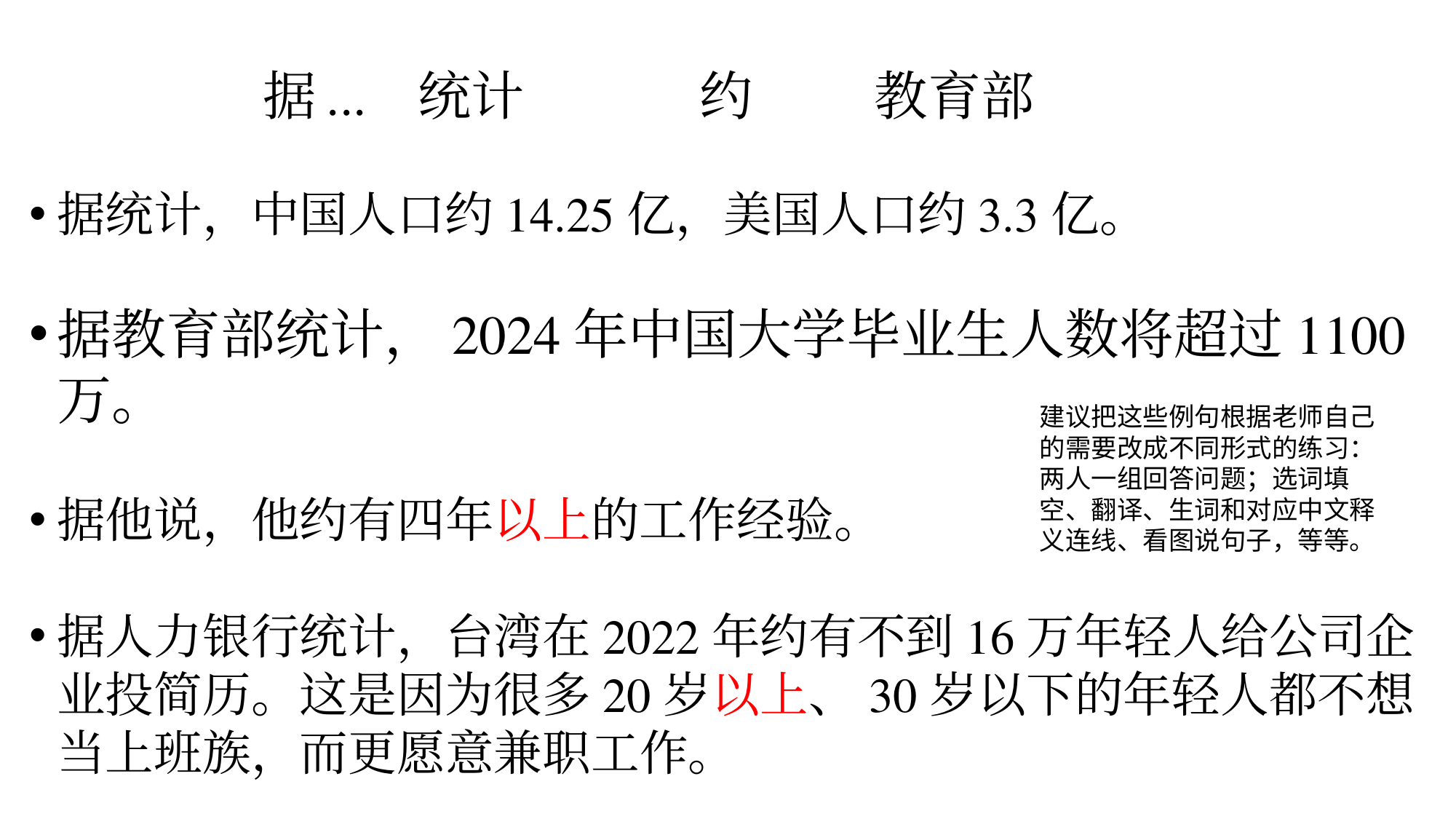

# 据...   统计   		约		教育部
据统计，中国人口约14.25亿，美国人口约3.3亿。

据教育部统计，2024年中国大学毕业生人数将超过1100万。

据他说，他约有四年以上的工作经验。

据人力银行统计，台湾在2022年约有不到16万年轻人给公司企业投简历。这是因为很多20岁以上、30岁以下的年轻人都不想当上班族，而更愿意兼职工作。

建议把这些例句根据老师自己的需要改成不同形式的练习：两人一组回答问题；选词填空、翻译、生词和对应中文释义连线、看图说句子，等等。